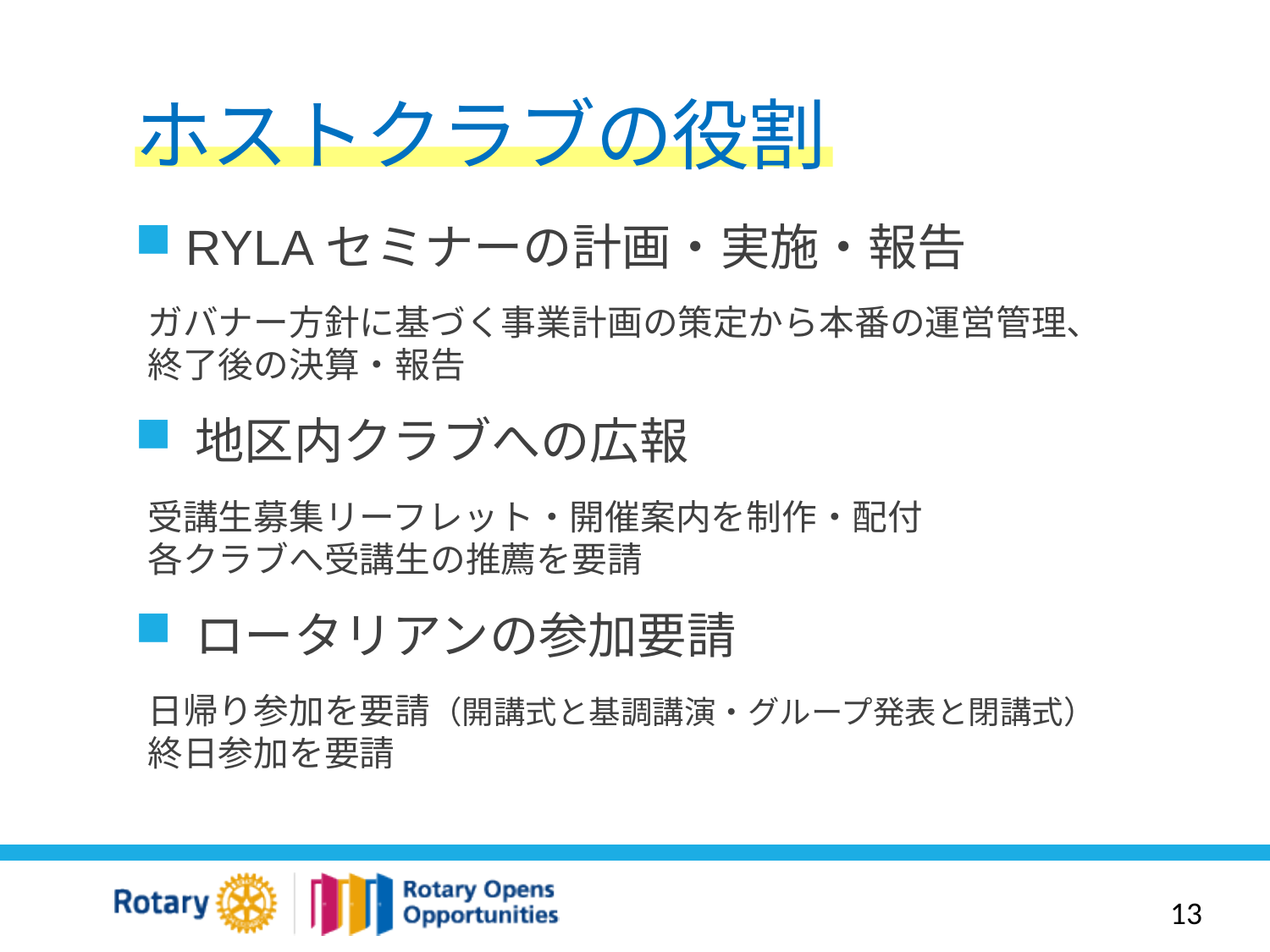

# ホストクラブの役割

 RYLAセミナーの計画・実施・報告
ガバナー方針に基づく事業計画の策定から本番の運営管理、終了後の決算・報告
 地区内クラブへの広報
受講生募集リーフレット・開催案内を制作・配付
各クラブへ受講生の推薦を要請
 ロータリアンの参加要請
日帰り参加を要請（開講式と基調講演・グループ発表と閉講式）
終日参加を要請